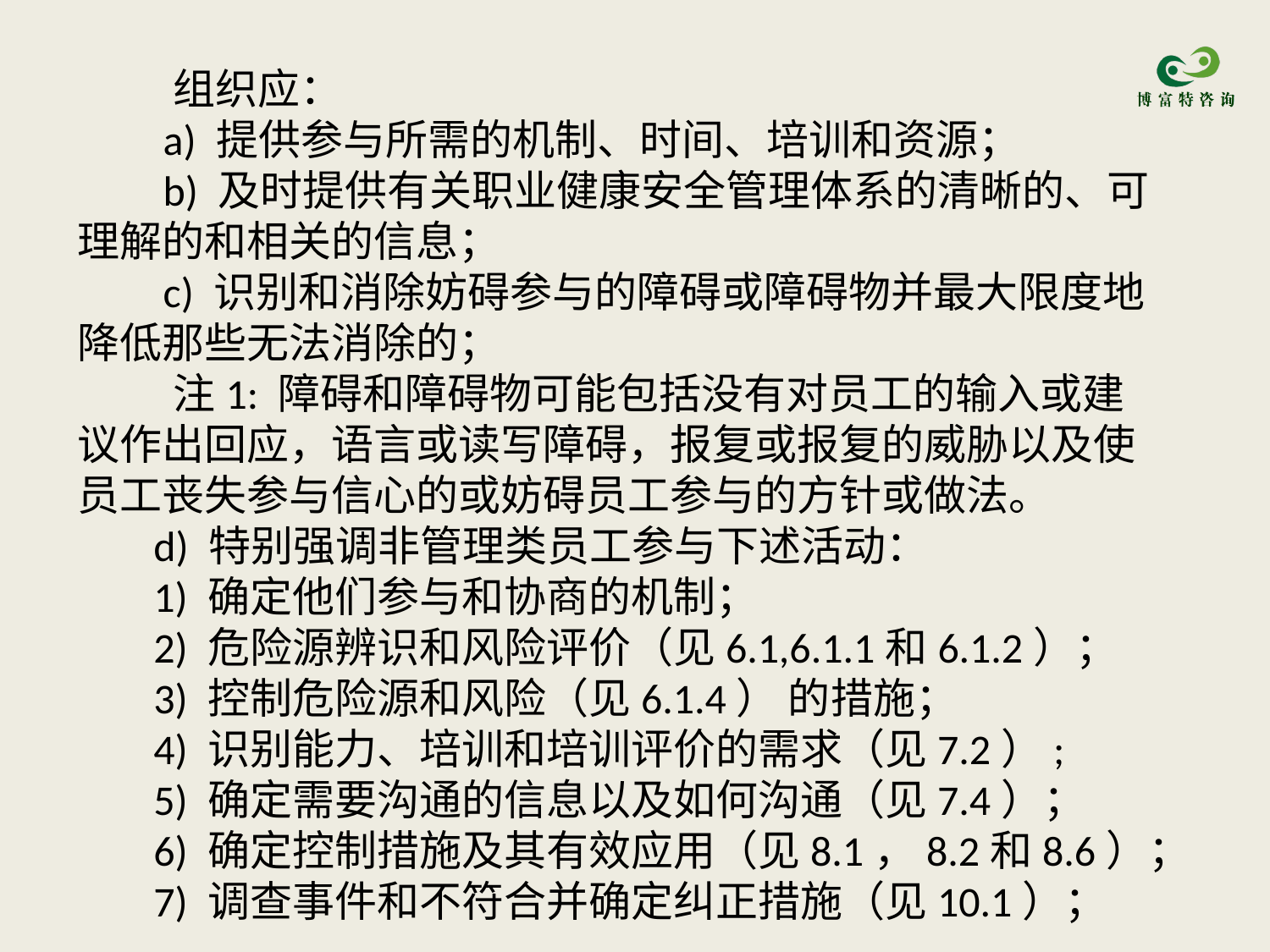

组织应：
         a) 提供参与所需的机制、时间、培训和资源；
         b) 及时提供有关职业健康安全管理体系的清晰的、可理解的和相关的信息；
         c) 识别和消除妨碍参与的障碍或障碍物并最大限度地降低那些无法消除的；
         注1: 障碍和障碍物可能包括没有对员工的输入或建议作出回应，语言或读写障碍，报复或报复的威胁以及使员工丧失参与信心的或妨碍员工参与的方针或做法。
        d) 特别强调非管理类员工参与下述活动：
        1) 确定他们参与和协商的机制；
        2) 危险源辨识和风险评价（见6.1,6.1.1和6.1.2）；
        3) 控制危险源和风险（见6.1.4） 的措施；
        4) 识别能力、培训和培训评价的需求（见7.2）;
        5) 确定需要沟通的信息以及如何沟通（见7.4）；
        6) 确定控制措施及其有效应用（见8.1，8.2和8.6）；
        7) 调查事件和不符合并确定纠正措施（见10.1）；